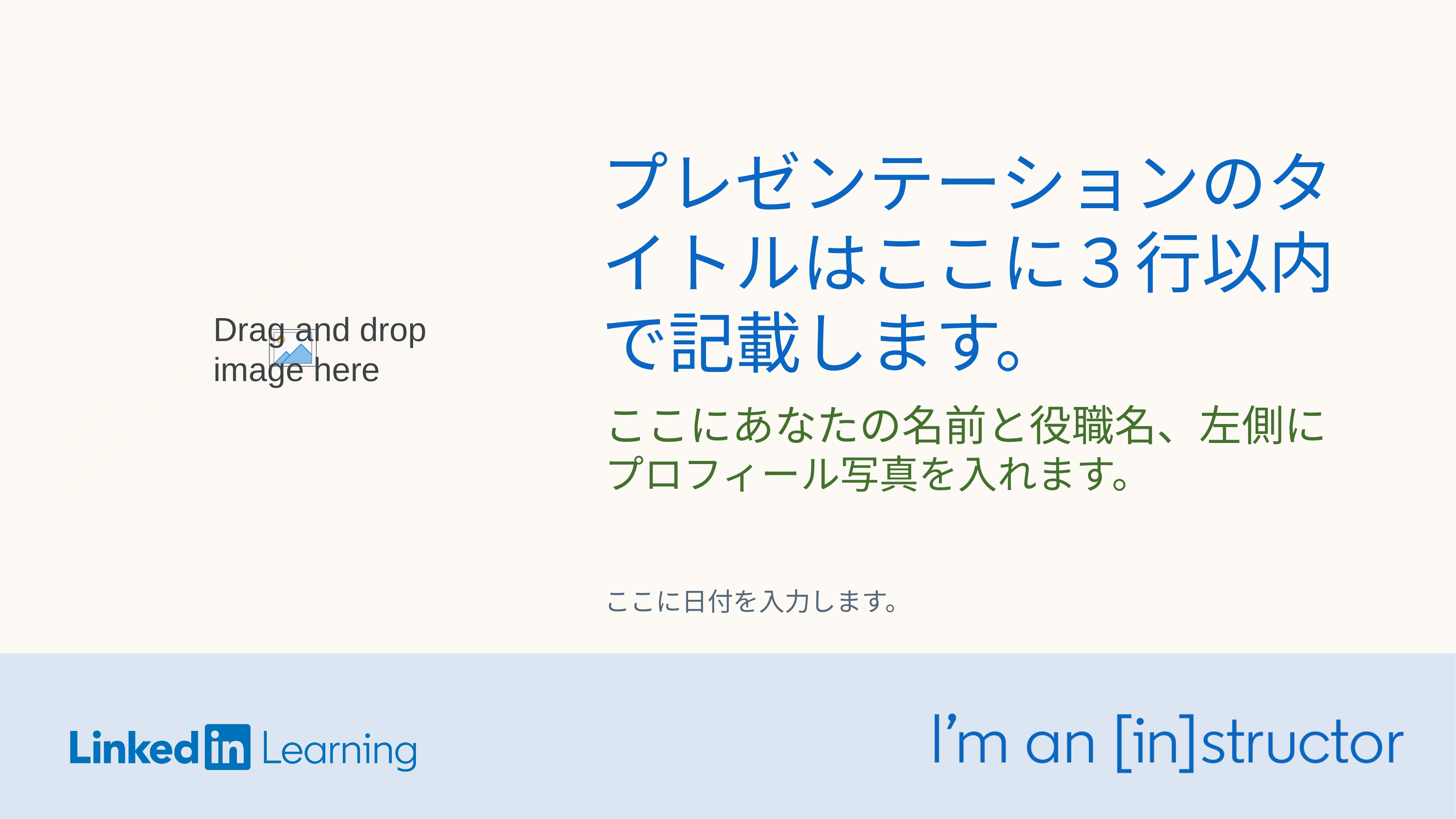

プレゼンテーションのタイトルはここに３行以内で記載します。
ここにあなたの名前と役職名、左側にプロフィール写真を入れます。
ここに日付を入力します。